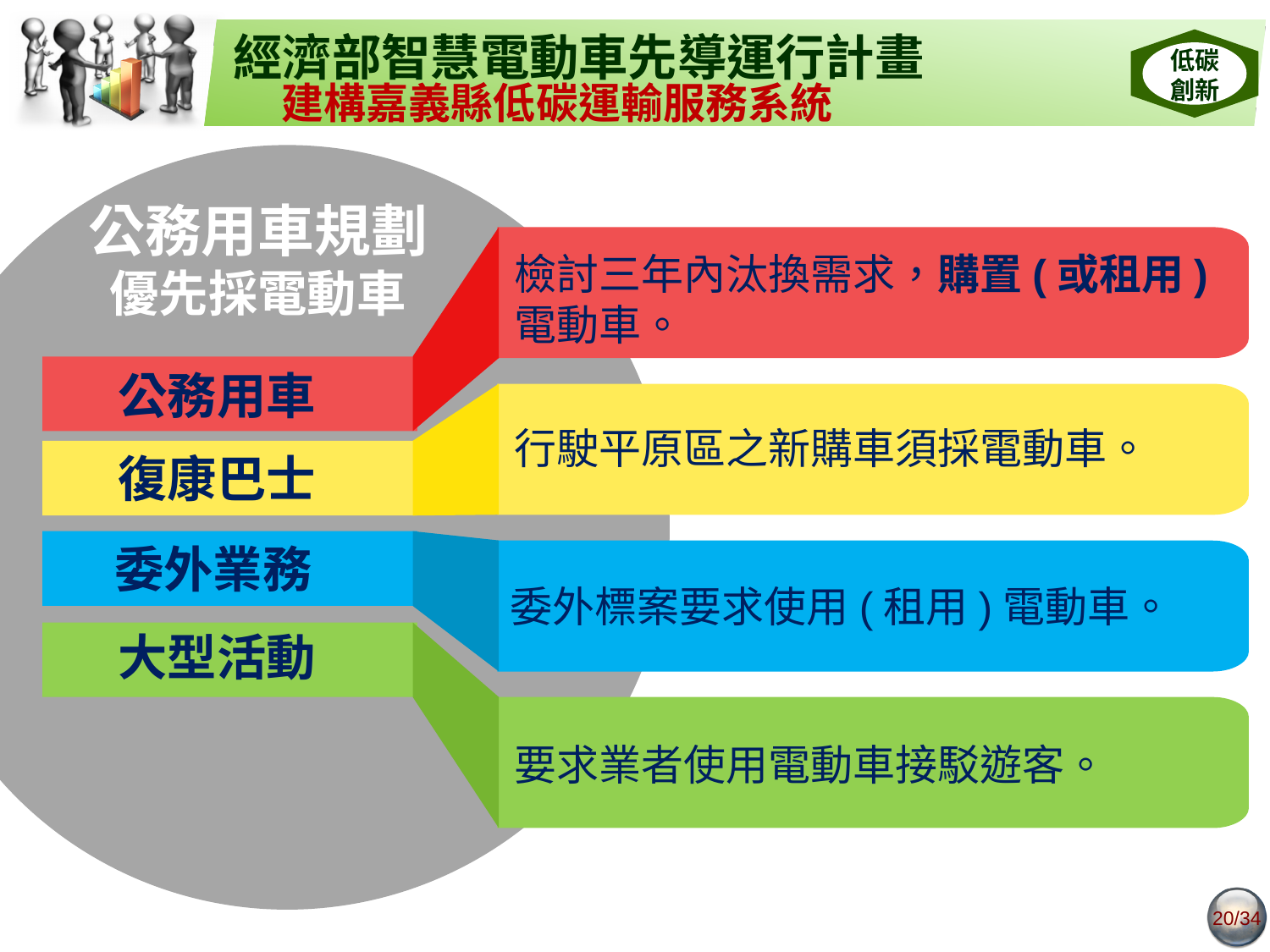

經濟部智慧電動車先導運行計畫
建構嘉義縣低碳運輸服務系統

低碳
創新

公務用車規劃
優先採電動車

檢討三年內汰換需求，購置(或租用)電動車。
公務用車
行駛平原區之新購車須採電動車。
復康巴士
委外業務
委外標案要求使用(租用)電動車。
大型活動
要求業者使用電動車接駁遊客。
20/34